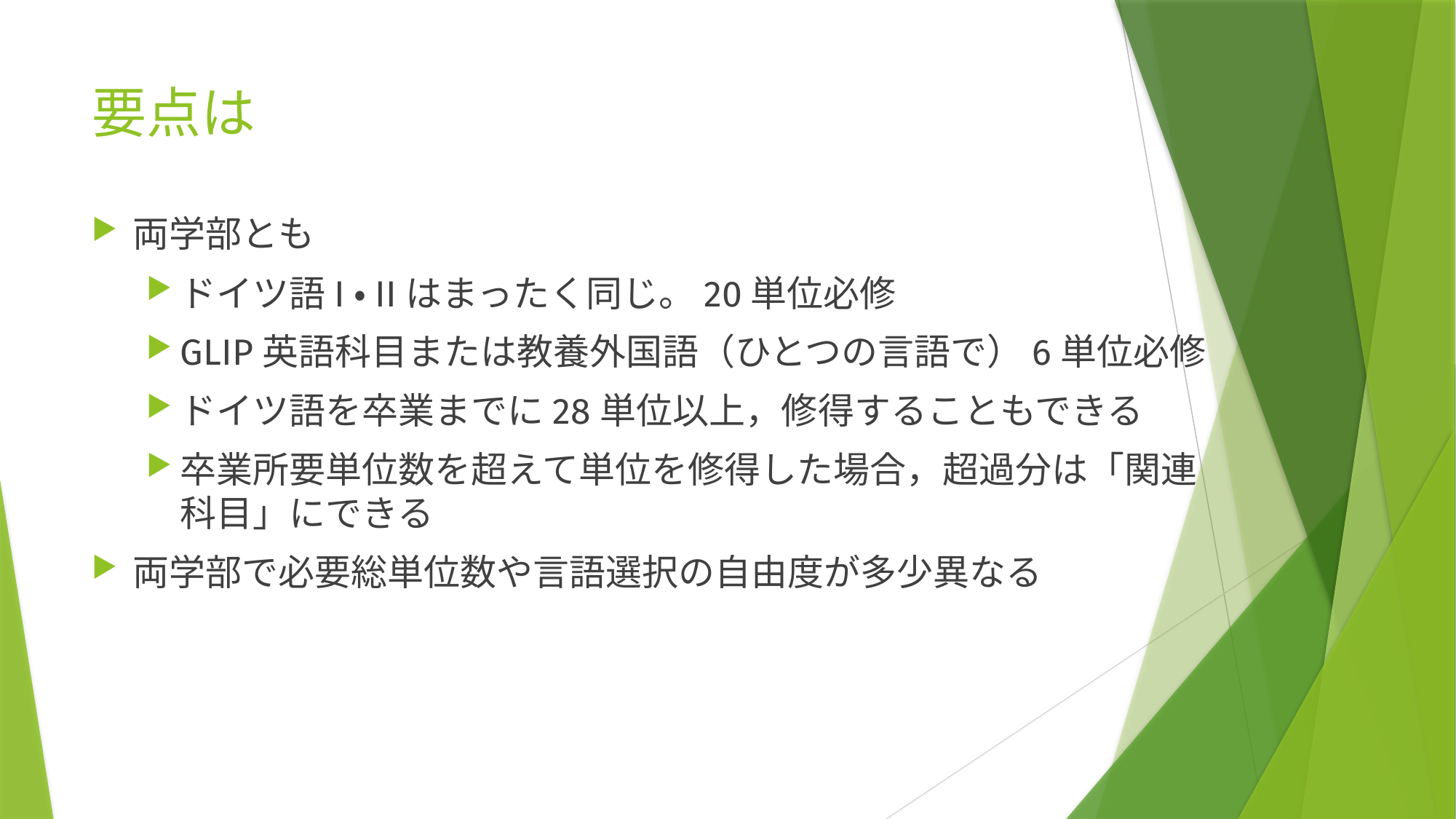

# 要点は
両学部とも
ドイツ語I・IIはまったく同じ。20単位必修
GLIP英語科目または教養外国語（ひとつの言語で）6単位必修
ドイツ語を卒業までに28単位以上，修得することもできる
卒業所要単位数を超えて単位を修得した場合，超過分は「関連科目」にできる
両学部で必要総単位数や言語選択の自由度が多少異なる